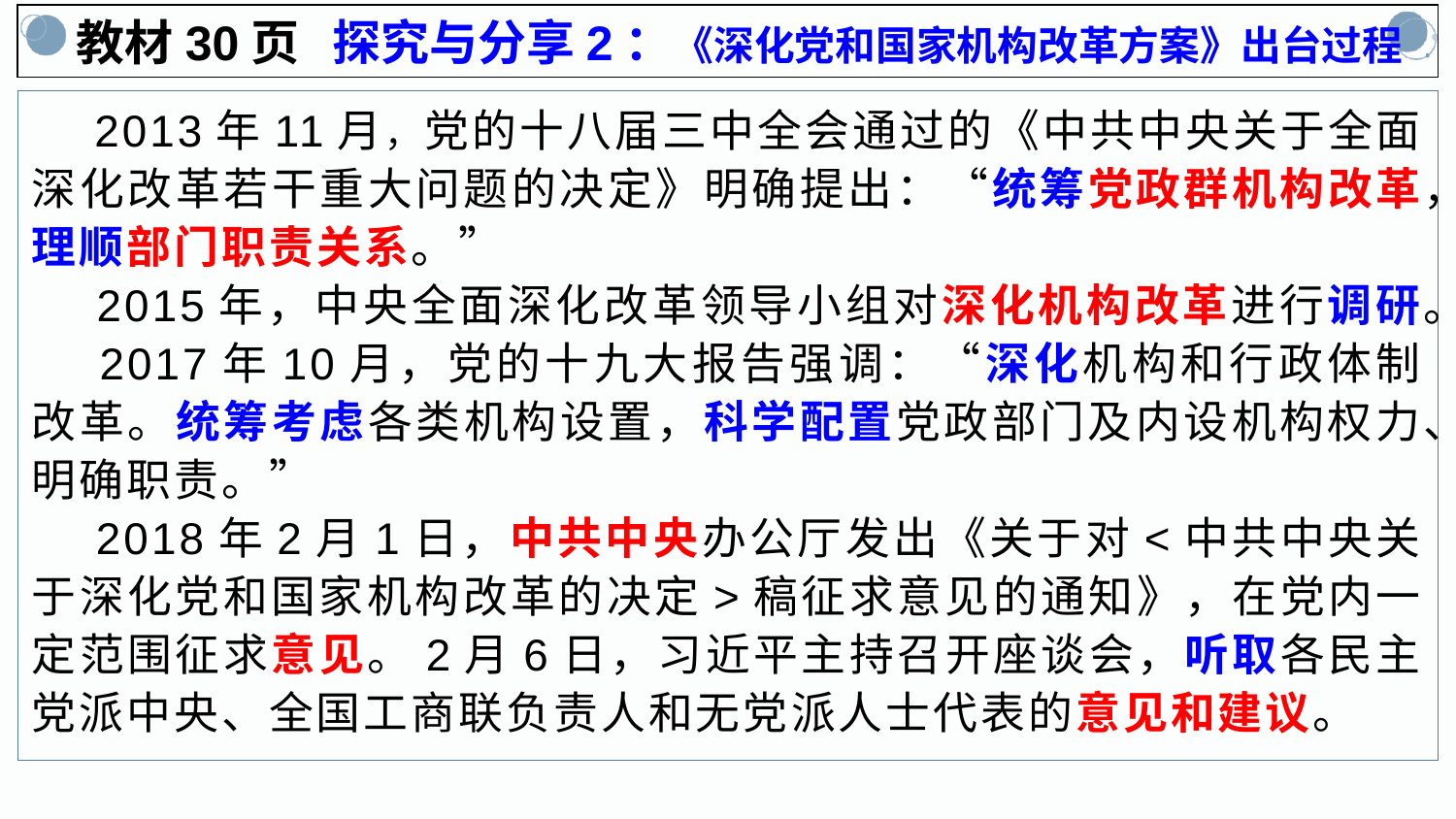

教材30页   探究与分享2：《深化党和国家机构改革方案》出台过程
    2013年11月，党的十八届三中全会通过的《中共中央关于全面深化改革若干重大问题的决定》明确提出：“统筹党政群机构改革，理顺部门职责关系。”
    2015年，中央全面深化改革领导小组对深化机构改革进行调研。
    2017年10月，党的十九大报告强调：“深化机构和行政体制改革。统筹考虑各类机构设置，科学配置党政部门及内设机构权力、明确职责。”
    2018年2月1日，中共中央办公厅发出《关于对<中共中央关于深化党和国家机构改革的决定>稿征求意见的通知》，在党内一定范围征求意见。2月6日，习近平主持召开座谈会，听取各民主党派中央、全国工商联负责人和无党派人士代表的意见和建议。